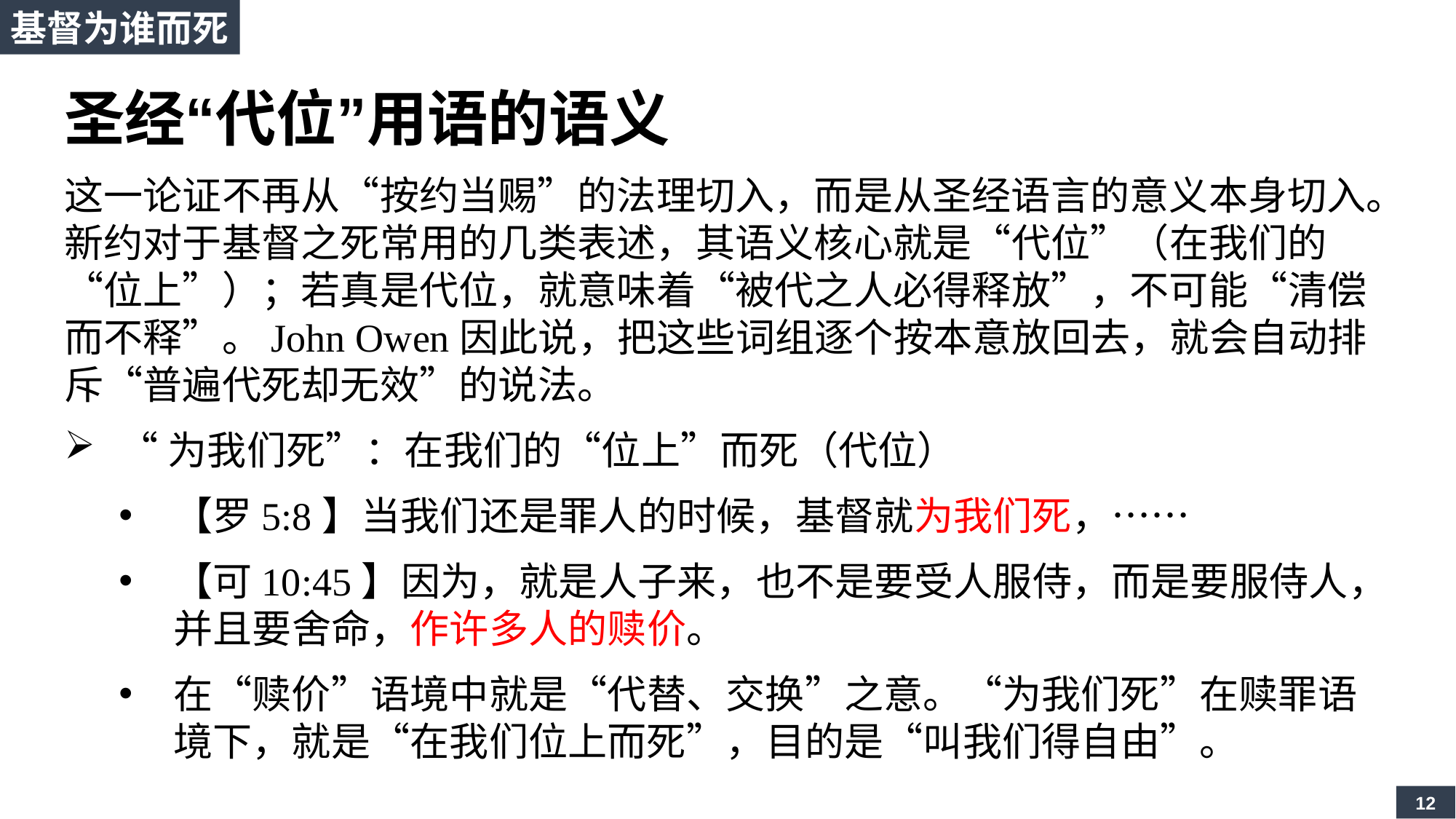

基督为谁而死
圣经“代位”用语的语义
这一论证不再从“按约当赐”的法理切入，而是从圣经语言的意义本身切入。新约对于基督之死常用的几类表述，其语义核心就是“代位”（在我们的“位上”）；若真是代位，就意味着“被代之人必得释放”，不可能“清偿而不释”。John Owen因此说，把这些词组逐个按本意放回去，就会自动排斥“普遍代死却无效”的说法。
“为我们死”：在我们的“位上”而死（代位）
【罗5:8】当我们还是罪人的时候，基督就为我们死，……
【可10:45】因为，就是人子来，也不是要受人服侍，而是要服侍人，并且要舍命，作许多人的赎价。
在“赎价”语境中就是“代替、交换”之意。“为我们死”在赎罪语境下，就是“在我们位上而死”，目的是“叫我们得自由”。
12